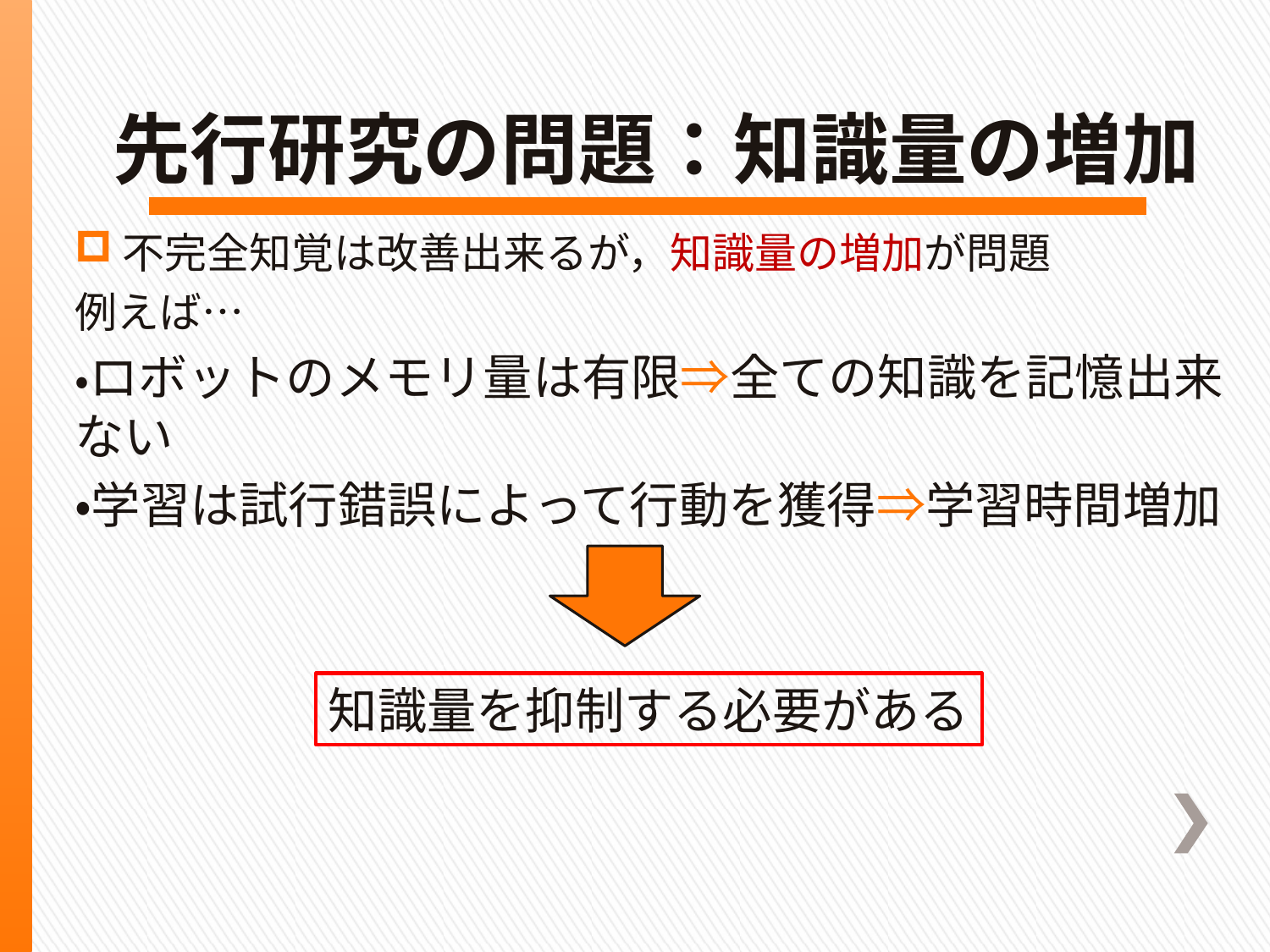

# 先行研究の問題：知識量の増加
不完全知覚は改善出来るが，知識量の増加が問題
例えば…
・ロボットのメモリ量は有限⇒全ての知識を記憶出来ない
・学習は試行錯誤によって行動を獲得⇒学習時間増加

知識量を抑制する必要がある